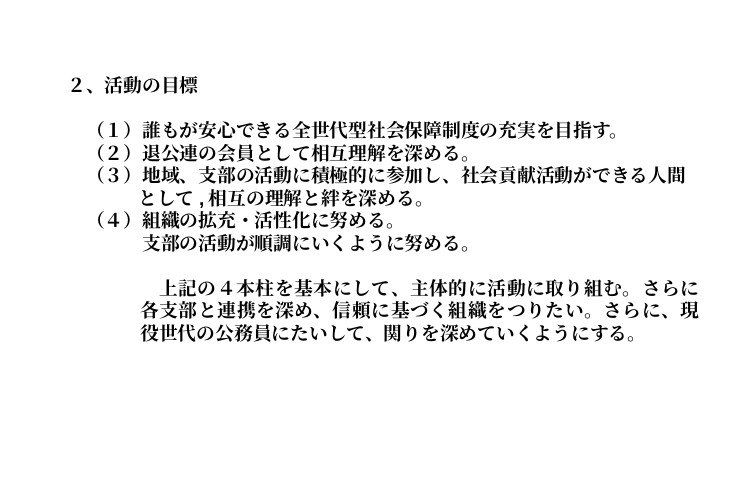

２、活動の目標

　（１）誰もが安心できる全世代型社会保障制度の充実を目指す。
　（２）退公連の会員として相互理解を深める。
　（３）地域、支部の活動に積極的に参加し、社会貢献活動ができる人間
              として,相互の理解と絆を深める。
　（４）組織の拡充・活性化に努める。
　　　　支部の活動が順調にいくように努める。

上記の４本柱を基本にして、主体的に活動に取り組む。さらに各支部と連携を深め、信頼に基づく組織をつりたい。さらに、現役世代の公務員にたいして、関りを深めていくようにする。